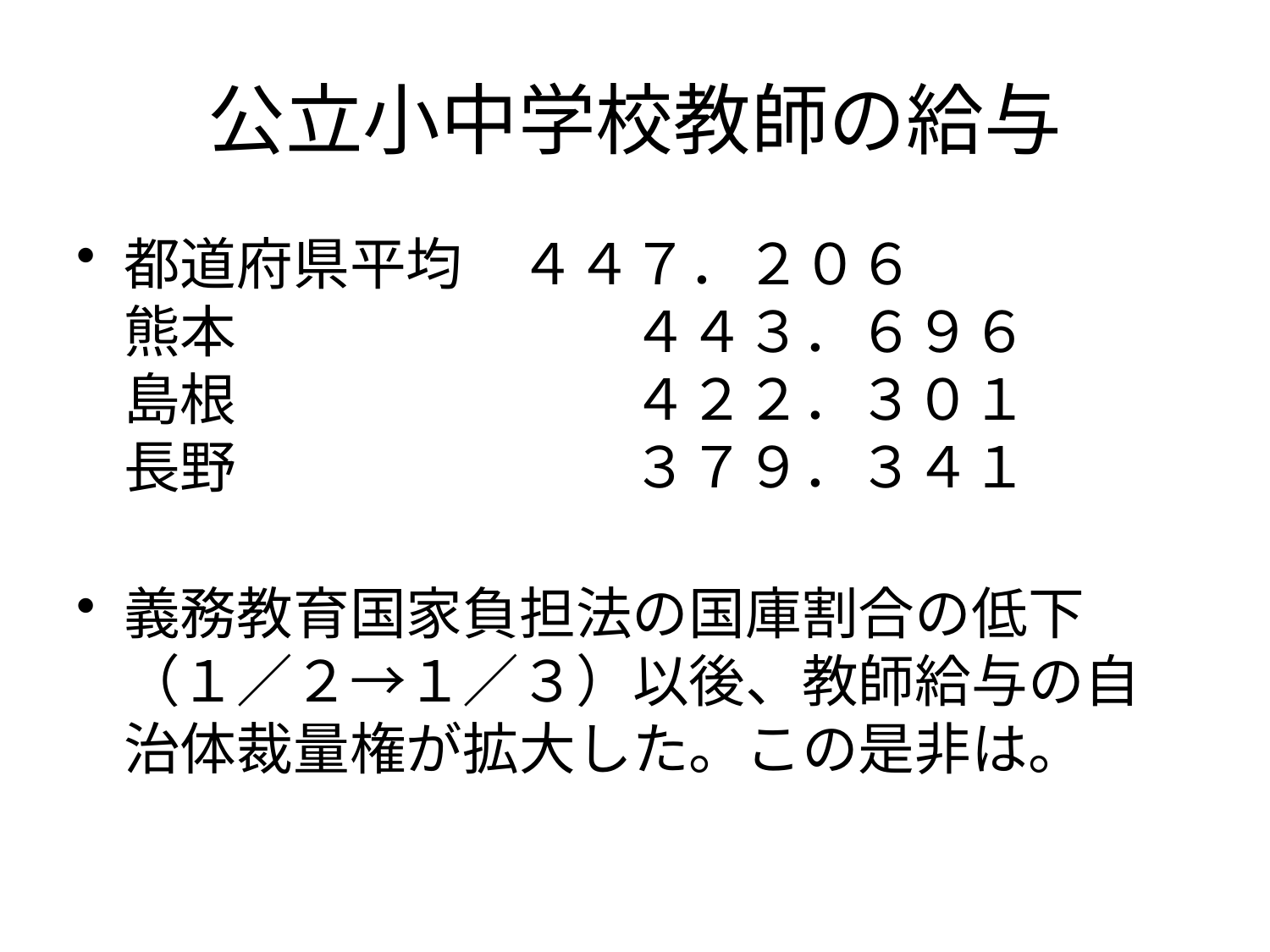

# 公立小中学校教師の給与
都道府県平均　４４７．２０６
熊本　　　　　　　４４３．６９６
島根　　　　　　　４２２．３０１
長野　　　　　　　３７９．３４１
義務教育国家負担法の国庫割合の低下（１／２→１／３）以後、教師給与の自治体裁量権が拡大した。この是非は。